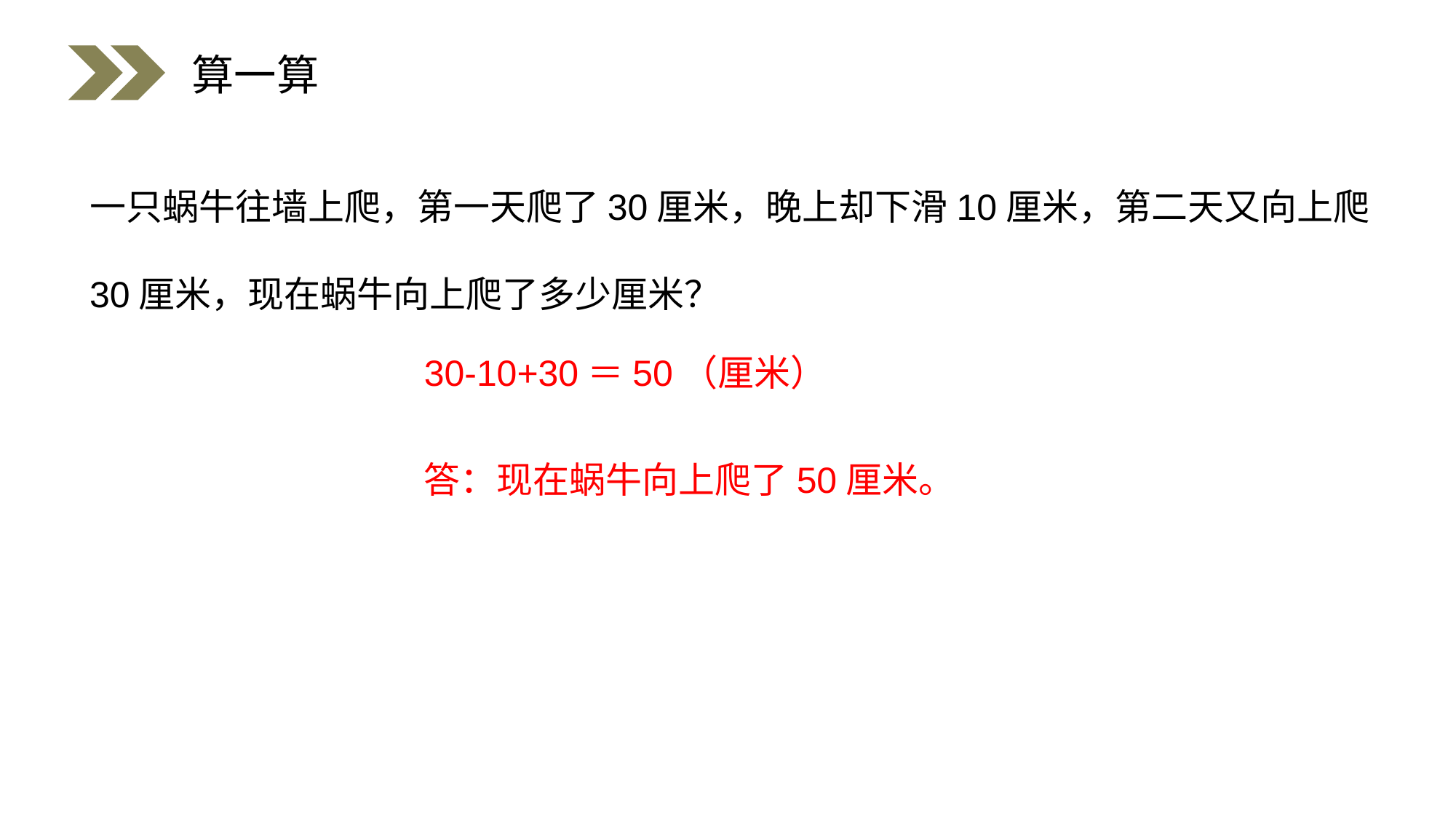

算一算
一只蜗牛往墙上爬，第一天爬了30厘米，晚上却下滑10厘米，第二天又向上爬30厘米，现在蜗牛向上爬了多少厘米？
30-10+30＝50（厘米）
答：现在蜗牛向上爬了50厘米。